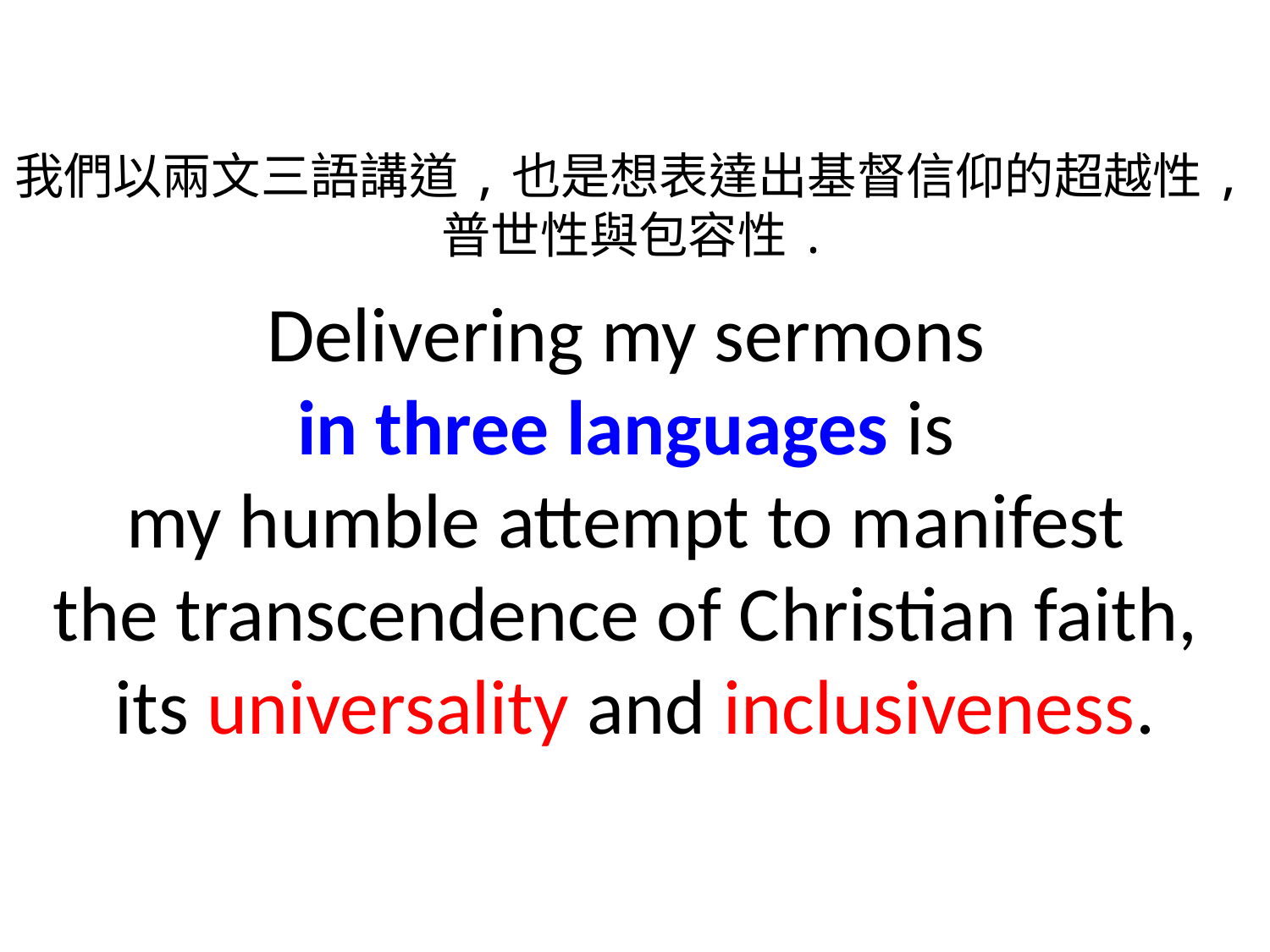

我們以兩文三語講道,也是想表達出基督信仰的超越性,普世性與包容性.
Delivering my sermons
in three languages is
my humble attempt to manifest
the transcendence of Christian faith,
its universality and inclusiveness.